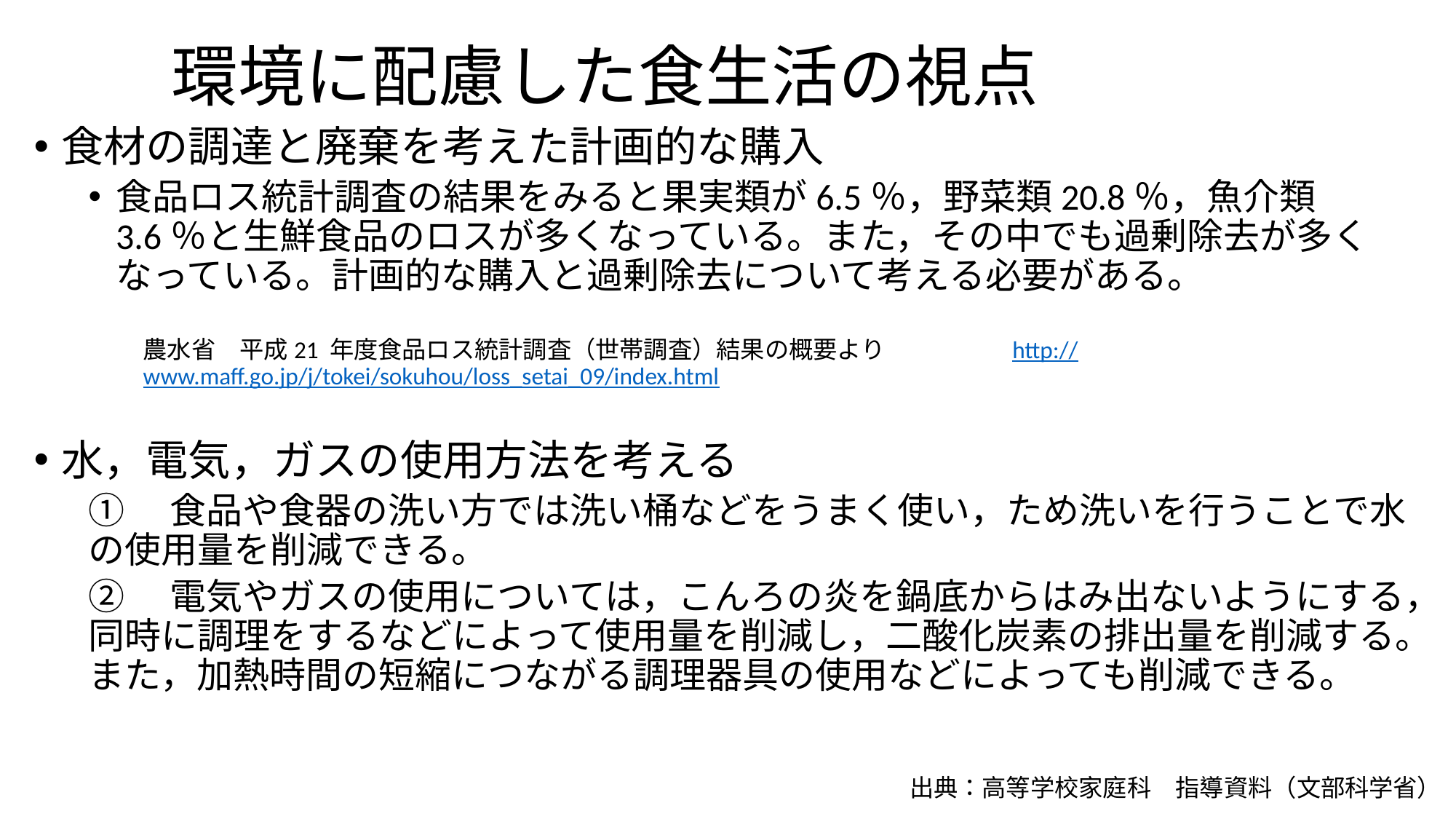

# 環境に配慮した食生活の視点
食材の調達と廃棄を考えた計画的な購入
食品ロス統計調査の結果をみると果実類が6.5％，野菜類20.8％，魚介類3.6％と生鮮食品のロスが多くなっている。また，その中でも過剰除去が多くなっている。計画的な購入と過剰除去について考える必要がある。

農水省　平成21 年度食品ロス統計調査（世帯調査）結果の概要より　　　　　http://www.maff.go.jp/j/tokei/sokuhou/loss_setai_09/index.html

水，電気，ガスの使用方法を考える
①　食品や食器の洗い方では洗い桶などをうまく使い，ため洗いを行うことで水の使用量を削減できる。
②　電気やガスの使用については，こんろの炎を鍋底からはみ出ないようにする，同時に調理をするなどによって使用量を削減し，二酸化炭素の排出量を削減する。また，加熱時間の短縮につながる調理器具の使用などによっても削減できる。
出典：高等学校家庭科　指導資料（文部科学省）